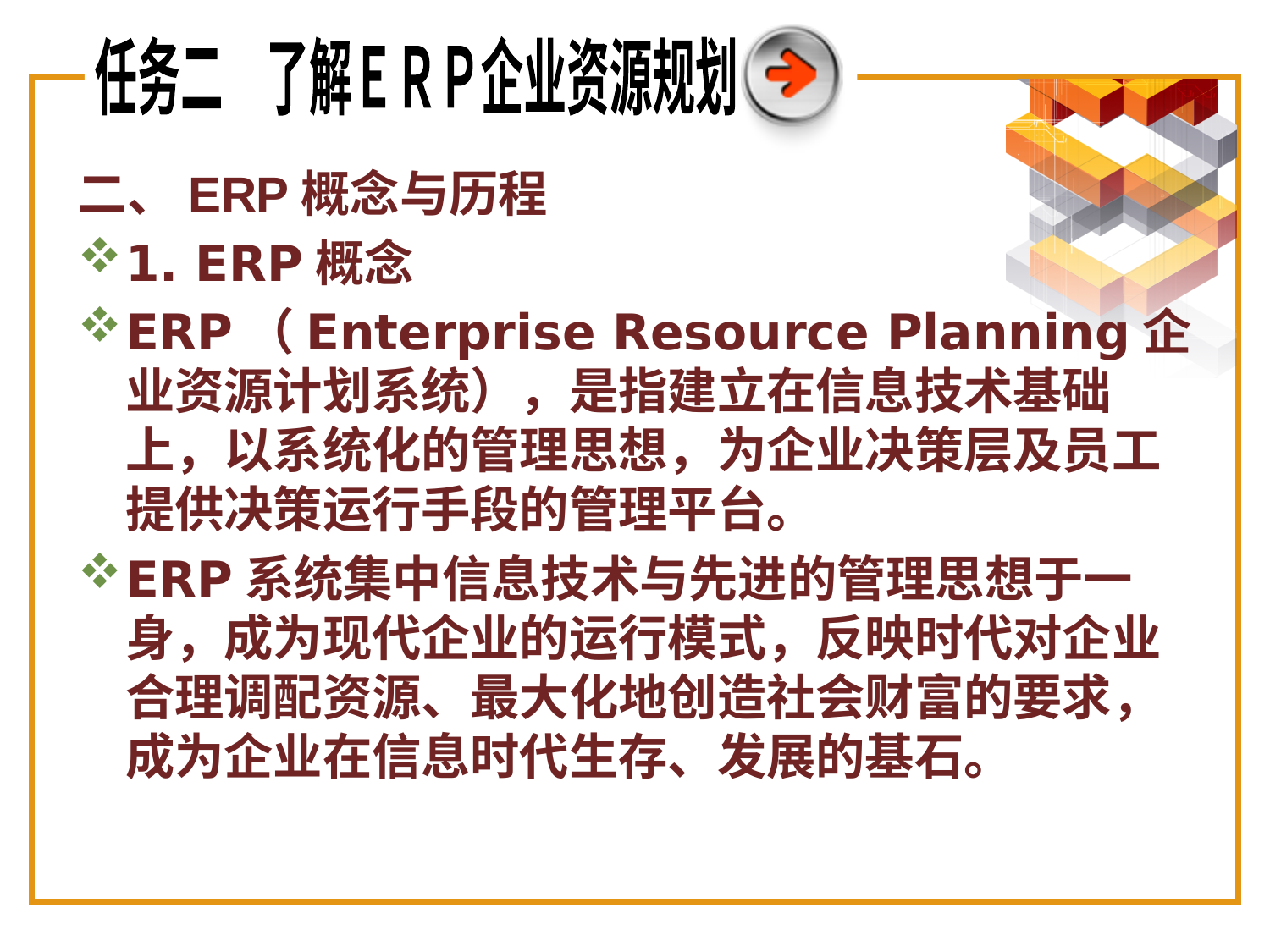

任务二　了解ＥＲＰ企业资源规划
二、ERP概念与历程
1. ERP概念
ERP（Enterprise Resource Planning企业资源计划系统），是指建立在信息技术基础上，以系统化的管理思想，为企业决策层及员工提供决策运行手段的管理平台。
ERP系统集中信息技术与先进的管理思想于一身，成为现代企业的运行模式，反映时代对企业合理调配资源、最大化地创造社会财富的要求，成为企业在信息时代生存、发展的基石。